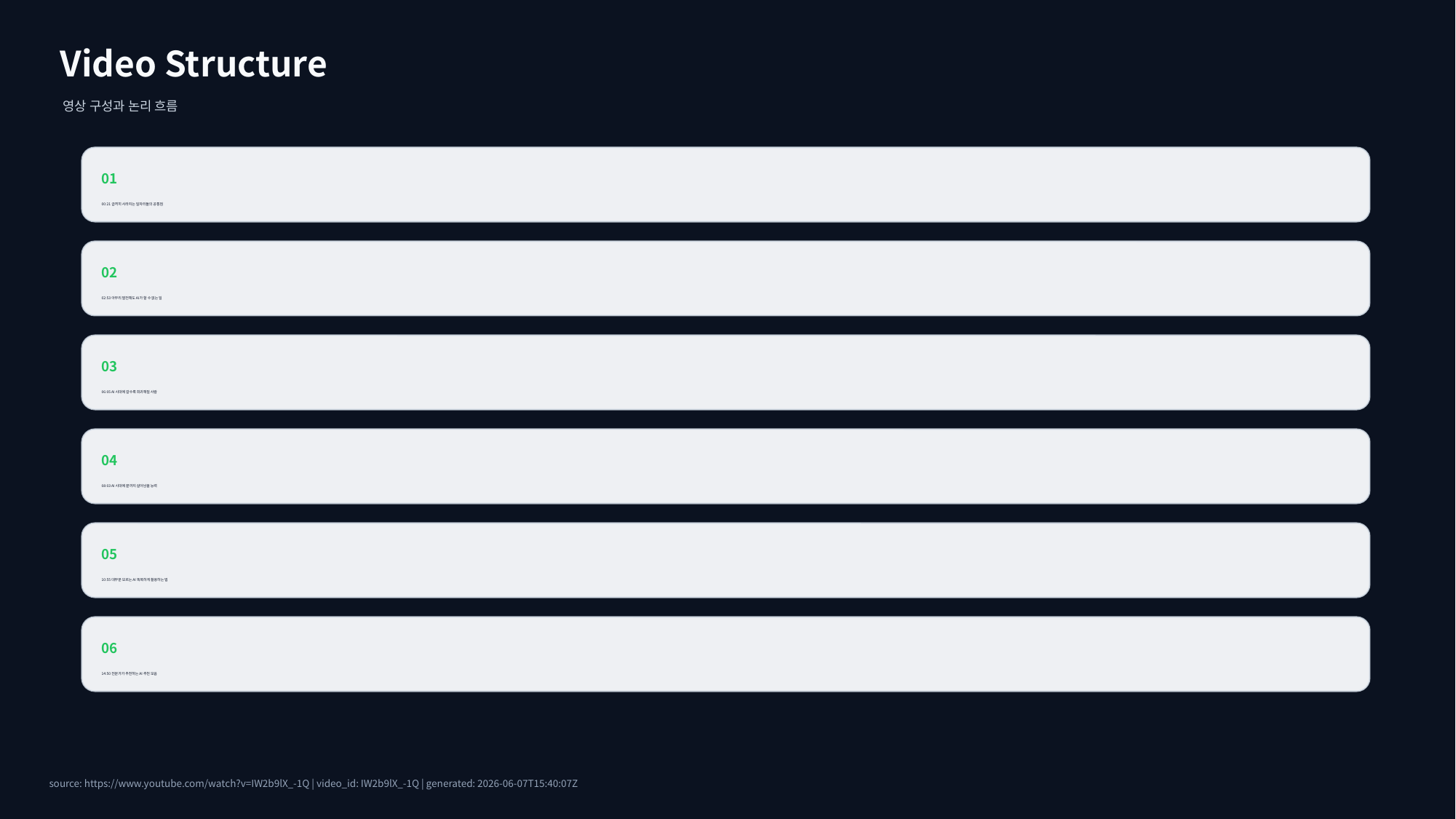

Video Structure
영상 구성과 논리 흐름

01
00:21 급격히 사라지는 일자리들의 공통점

02
02:53 아무리 발전해도 AI가 할 수 없는 일

03
06:05 AI 시대에 갈수록 희귀해질 사람

04
08:03 AI 시대에 끝까지 살아남을 능력

05
10:55 대부분 모르는 AI 똑똑하게 활용하는 법

06
14:50 전문가가 추천하는 AI 추천 모음
source: https://www.youtube.com/watch?v=IW2b9lX_-1Q | video_id: IW2b9lX_-1Q | generated: 2026-06-07T15:40:07Z